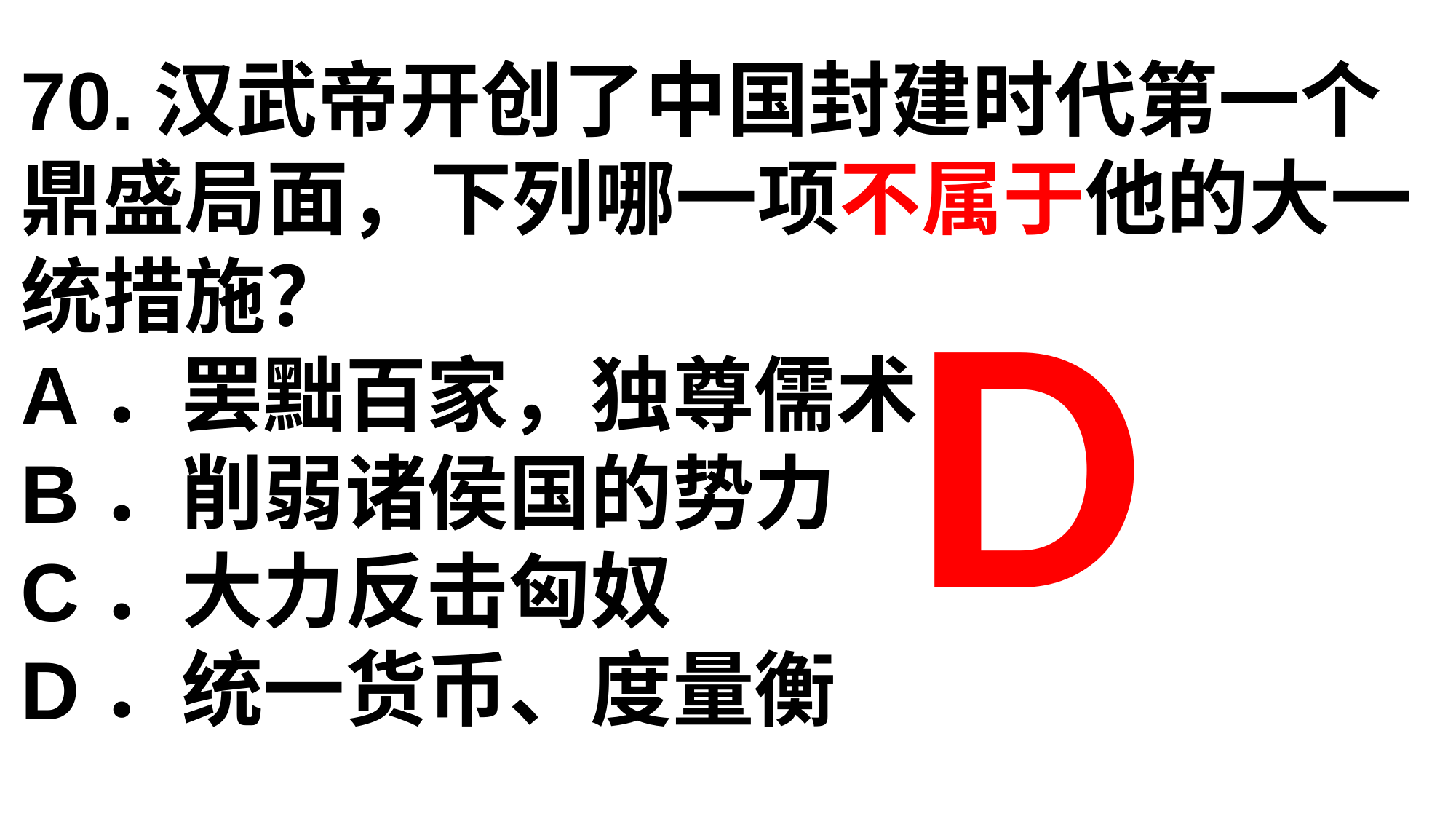

70.汉武帝开创了中国封建时代第一个鼎盛局面，下列哪一项不属于他的大一统措施？
A．罢黜百家，独尊儒术
B．削弱诸侯国的势力
C．大力反击匈奴
D．统一货币、度量衡
D